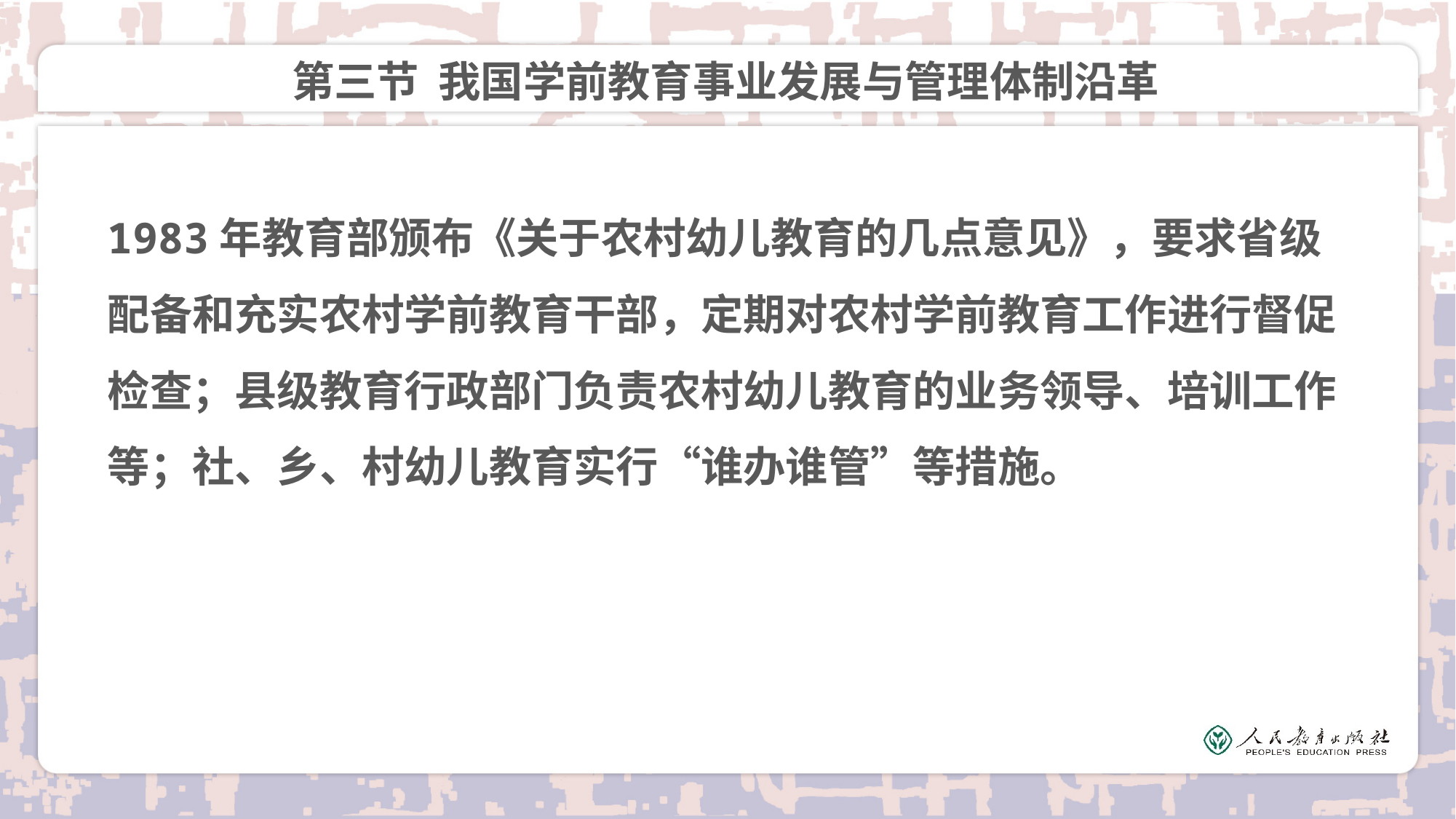

# 第三节  我国学前教育事业发展与管理体制沿革
1983年教育部颁布《关于农村幼儿教育的几点意见》，要求省级配备和充实农村学前教育干部，定期对农村学前教育工作进行督促检查；县级教育行政部门负责农村幼儿教育的业务领导、培训工作等；社、乡、村幼儿教育实行“谁办谁管”等措施。